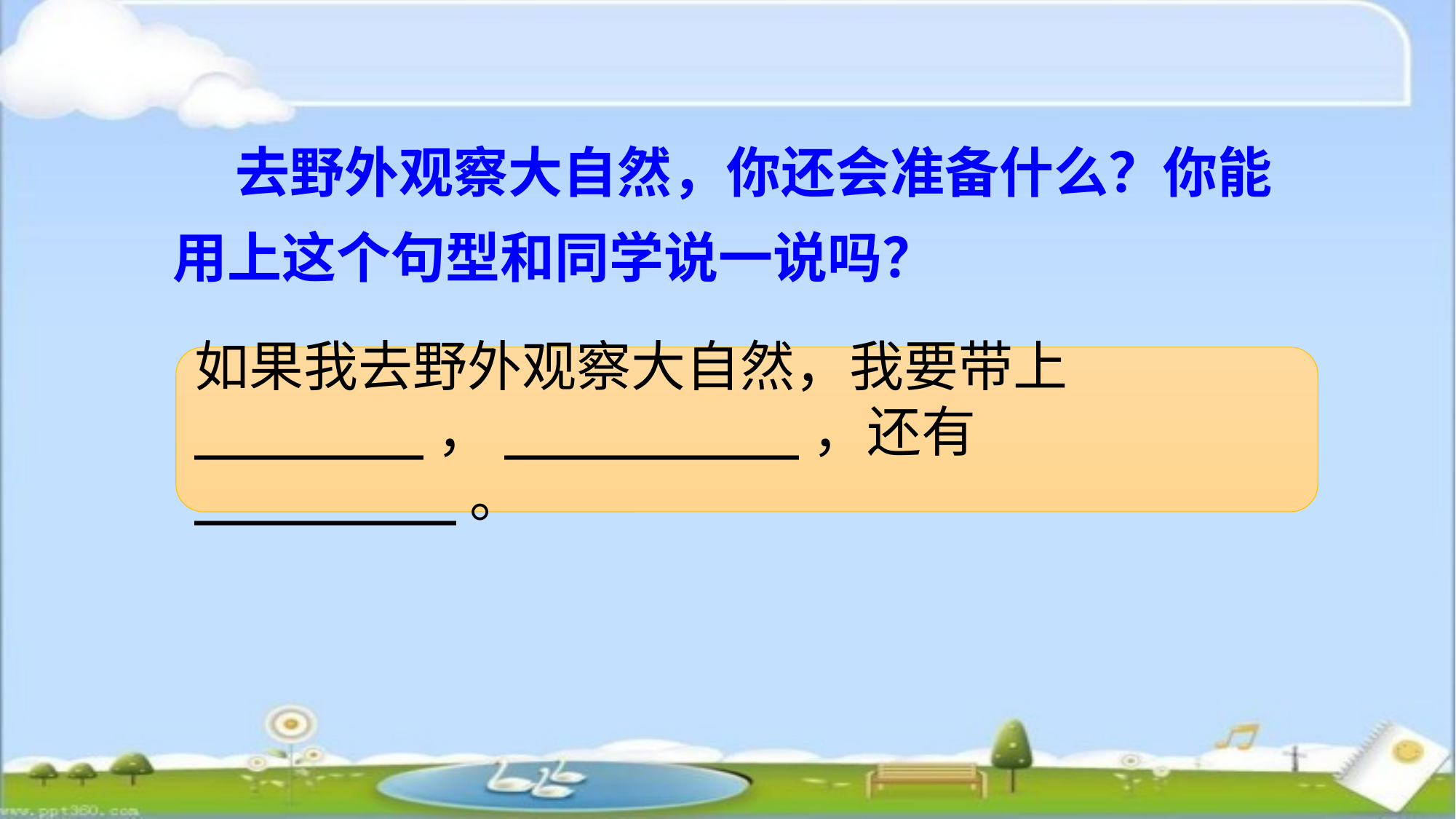

去野外观察大自然，你还会准备什么？你能用上这个句型和同学说一说吗？
如果我去野外观察大自然，我要带上_______，_________，还有________。